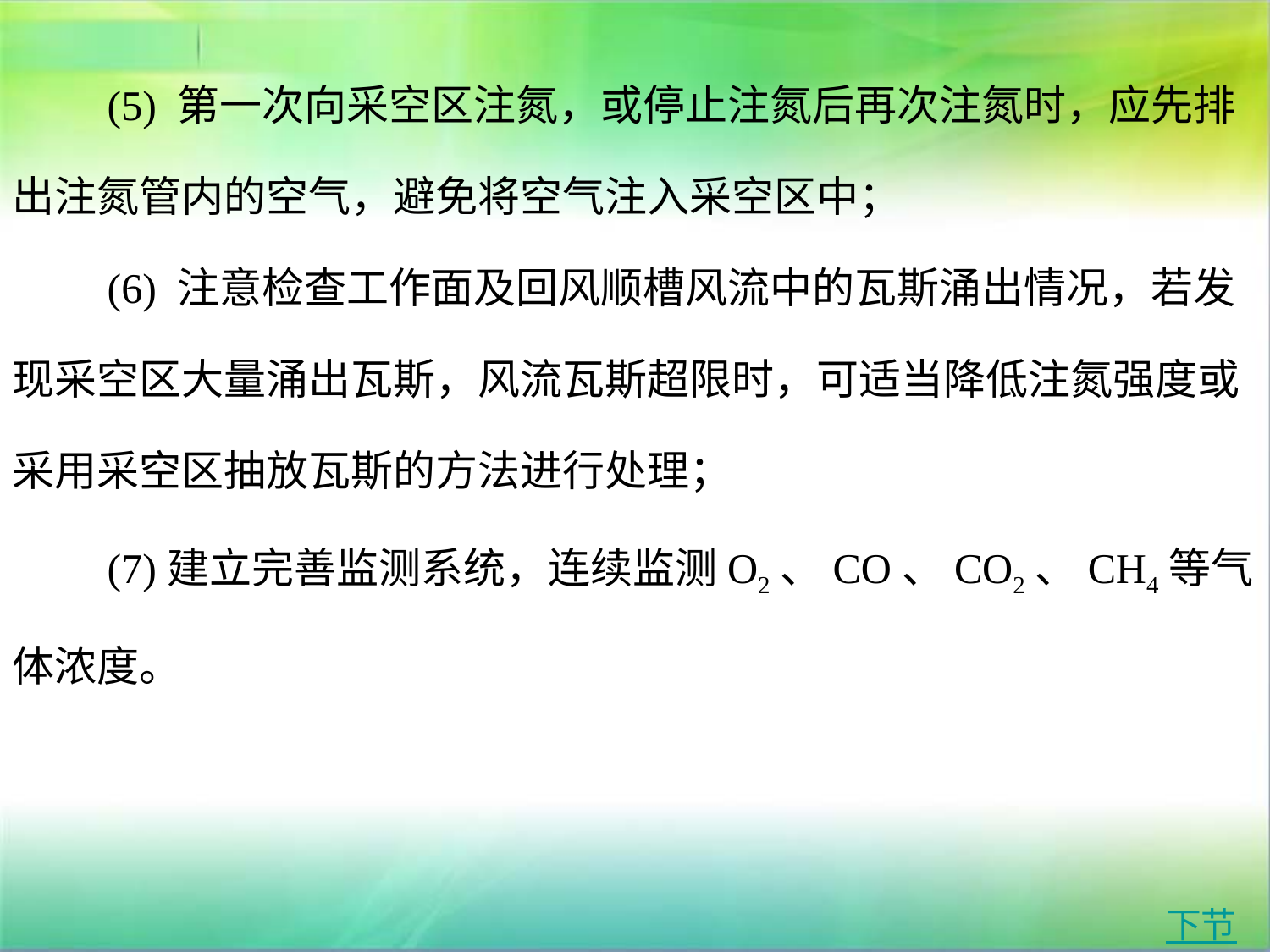

(5) 第一次向采空区注氮，或停止注氮后再次注氮时，应先排出注氮管内的空气，避免将空气注入采空区中；
　　(6) 注意检查工作面及回风顺槽风流中的瓦斯涌出情况，若发现采空区大量涌出瓦斯，风流瓦斯超限时，可适当降低注氮强度或采用采空区抽放瓦斯的方法进行处理；
　　(7)建立完善监测系统，连续监测O2、CO、CO2、CH4等气体浓度。
下节